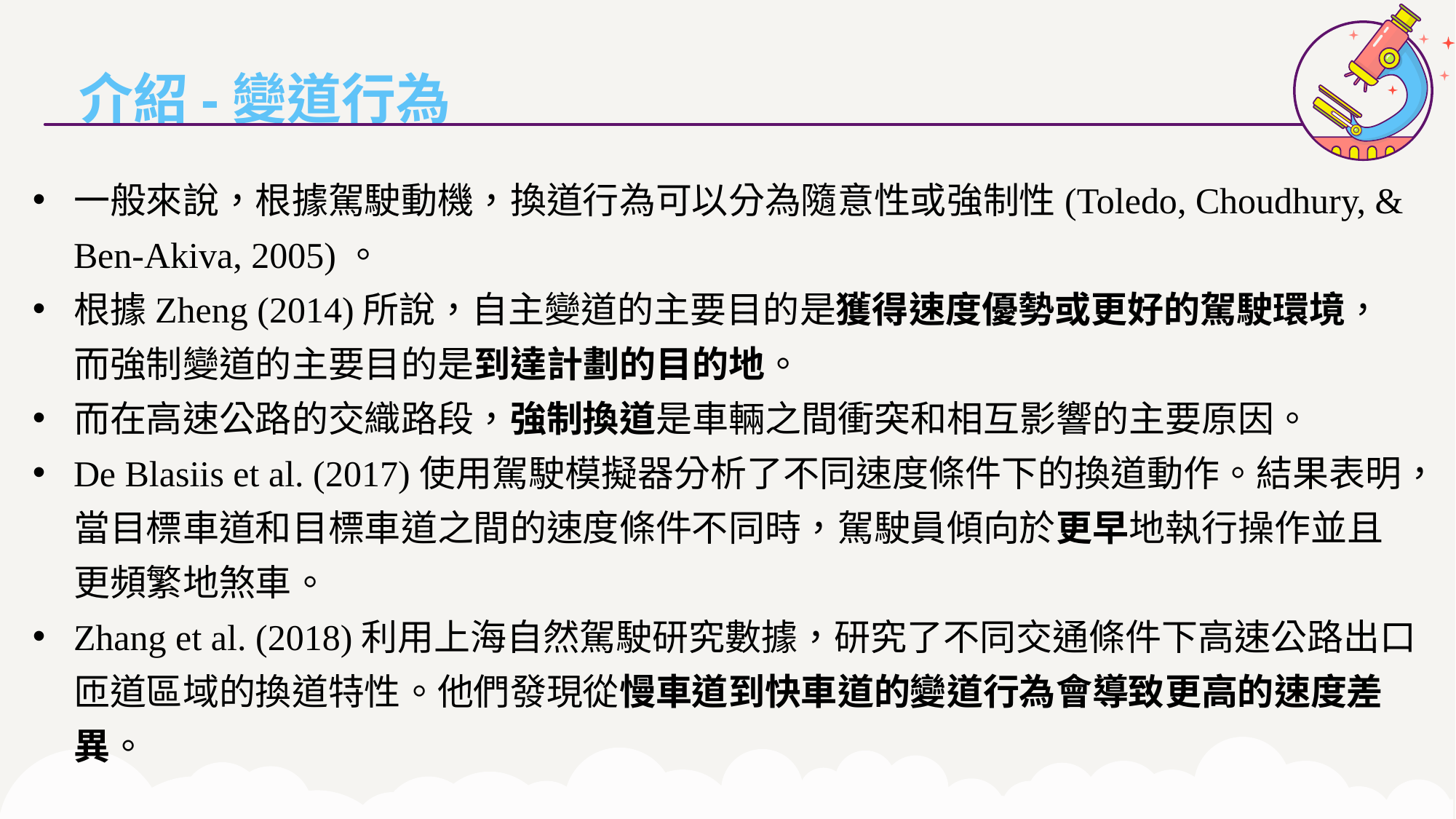

介紹-變道行為
一般來說，根據駕駛動機，換道行為可以分為隨意性或強制性(Toledo, Choudhury, & Ben-Akiva, 2005)。
根據Zheng (2014)所說，自主變道的主要目的是獲得速度優勢或更好的駕駛環境，而強制變道的主要目的是到達計劃的目的地。
而在高速公路的交織路段，強制換道是車輛之間衝突和相互影響的主要原因。
De Blasiis et al. (2017)使用駕駛模擬器分析了不同速度條件下的換道動作。結果表明，當目標車道和目標車道之間的速度條件不同時，駕駛員傾向於更早地執行操作並且更頻繁地煞車。
Zhang et al. (2018)利用上海自然駕駛研究數據，研究了不同交通條件下高速公路出口匝道區域的換道特性。他們發現從慢車道到快車道的變道行為會導致更高的速度差異。